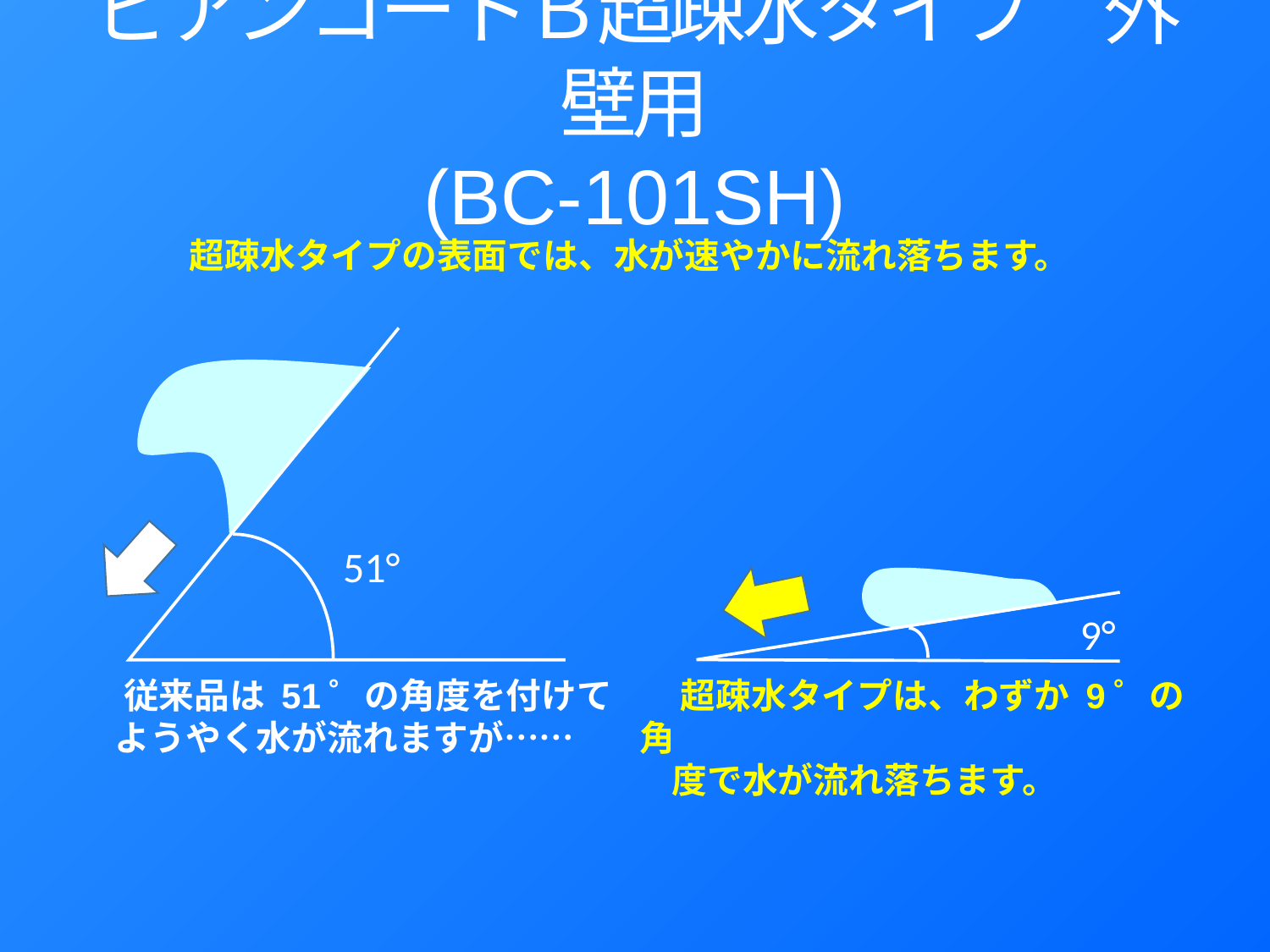

# ビアンコートＢ超疎水タイプ　外壁用 (BC-101SH)
超疎水タイプの表面では、水が速やかに流れ落ちます。

51°

9°

   従来品は 51゜の角度を付けて
   ようやく水が流れますが……
    超疎水タイプは、わずか 9゜の角
    度で水が流れ落ちます。